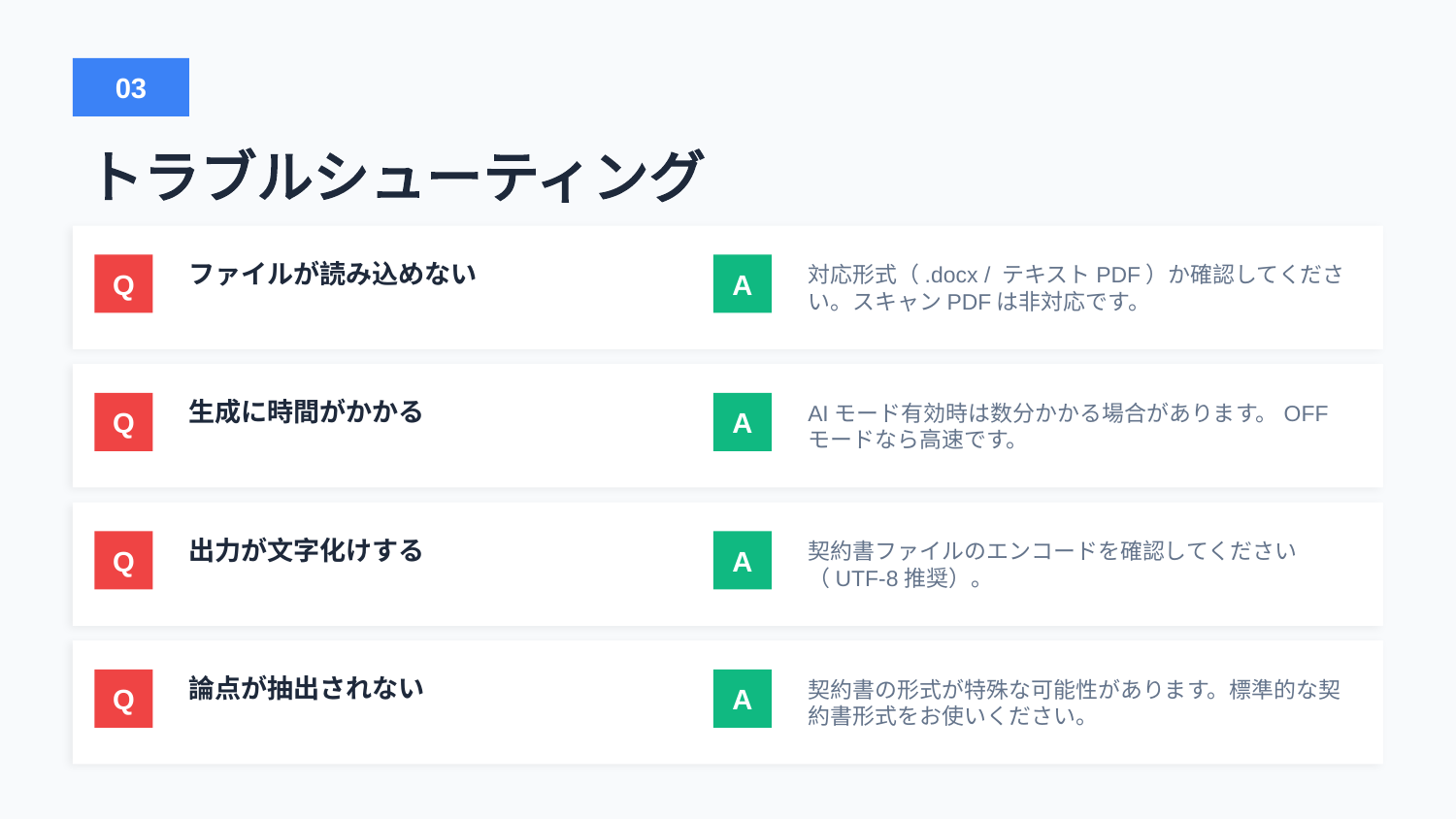

03
トラブルシューティング

ファイルが読み込めない
対応形式（.docx / テキストPDF）か確認してください。スキャンPDFは非対応です。

Q

A

生成に時間がかかる
AIモード有効時は数分かかる場合があります。OFFモードなら高速です。

Q

A

出力が文字化けする
契約書ファイルのエンコードを確認してください（UTF-8推奨）。

Q

A

論点が抽出されない
契約書の形式が特殊な可能性があります。標準的な契約書形式をお使いください。

Q

A